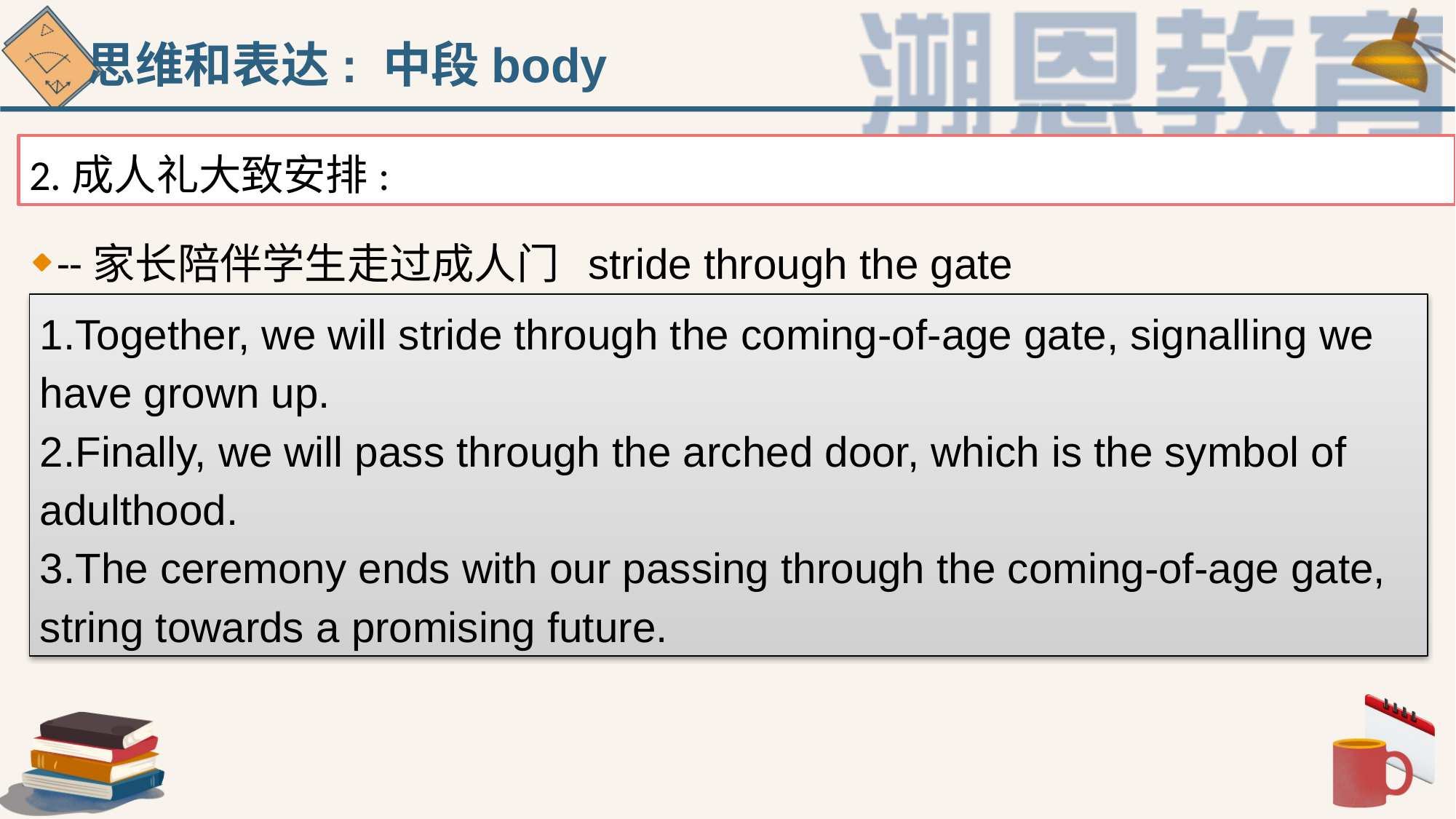

思维和表达: 中段body

2.成人礼大致安排:
--家长陪伴学生走过成人门  stride through the gate

1.Together, we will stride through the coming-of-age gate, signalling we have grown up.
2.Finally, we will pass through the arched door, which is the symbol of adulthood.
3.The ceremony ends with our passing through the coming-of-age gate, string towards a promising future.